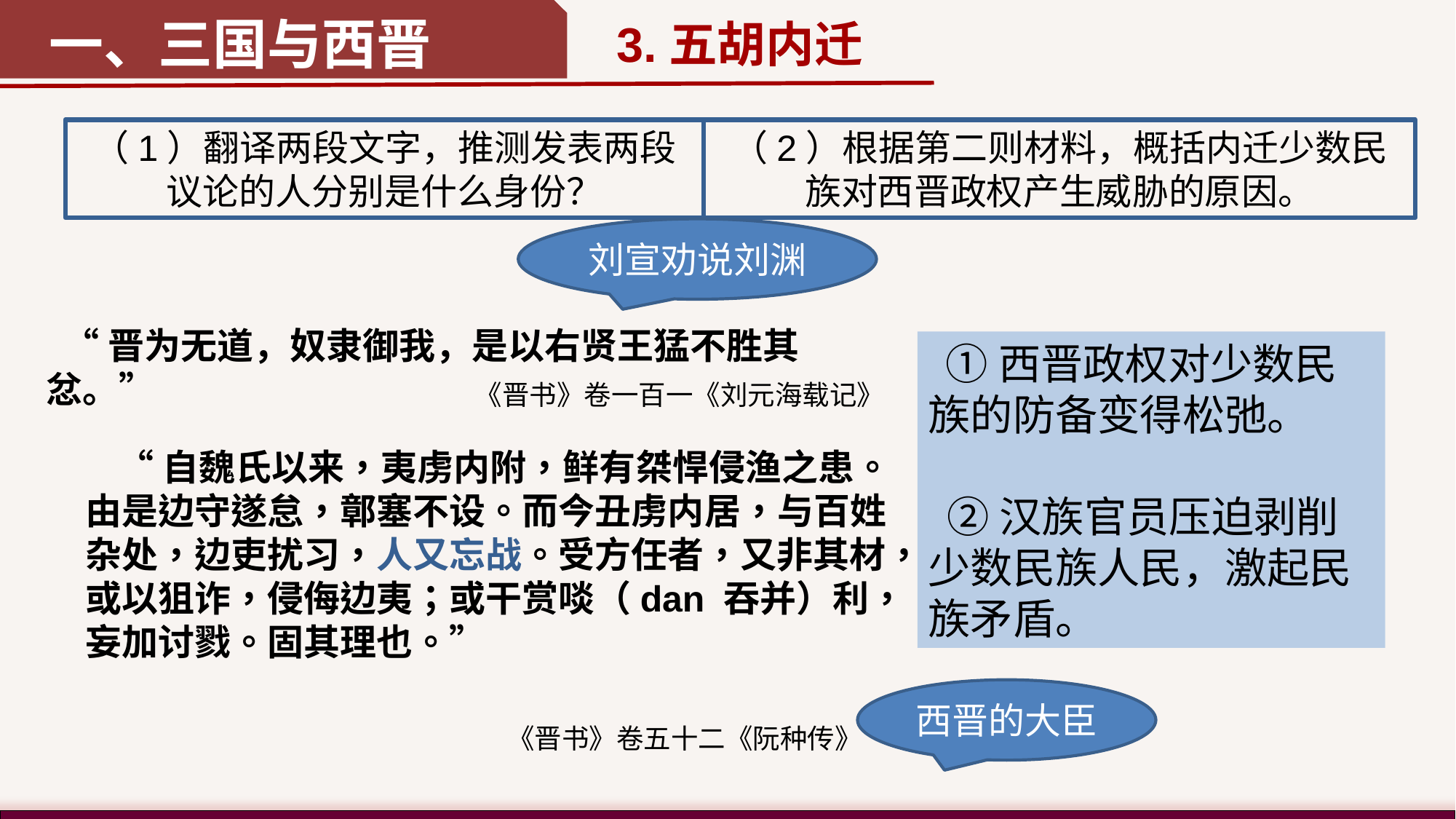

一、三国与西晋
3.五胡内迁
（1）翻译两段文字，推测发表两段议论的人分别是什么身份？
（2）根据第二则材料，概括内迁少数民族对西晋政权产生威胁的原因。
刘宣劝说刘渊
  “晋为无道，奴隶御我，是以右贤王猛不胜其忿。”
  ①西晋政权对少数民族的防备变得松弛。

  ②汉族官员压迫剥削少数民族人民，激起民族矛盾。
《晋书》卷一百一《刘元海载记》
     “自魏氏以来，夷虏内附，鲜有桀悍侵渔之患。由是边守遂怠，鄣塞不设。而今丑虏内居，与百姓杂处，边吏扰习，人又忘战。受方任者，又非其材，或以狙诈，侵侮边夷；或干赏啖（dan 吞并）利，妄加讨戮。固其理也。”
西晋的大臣
《晋书》卷五十二《阮种传》